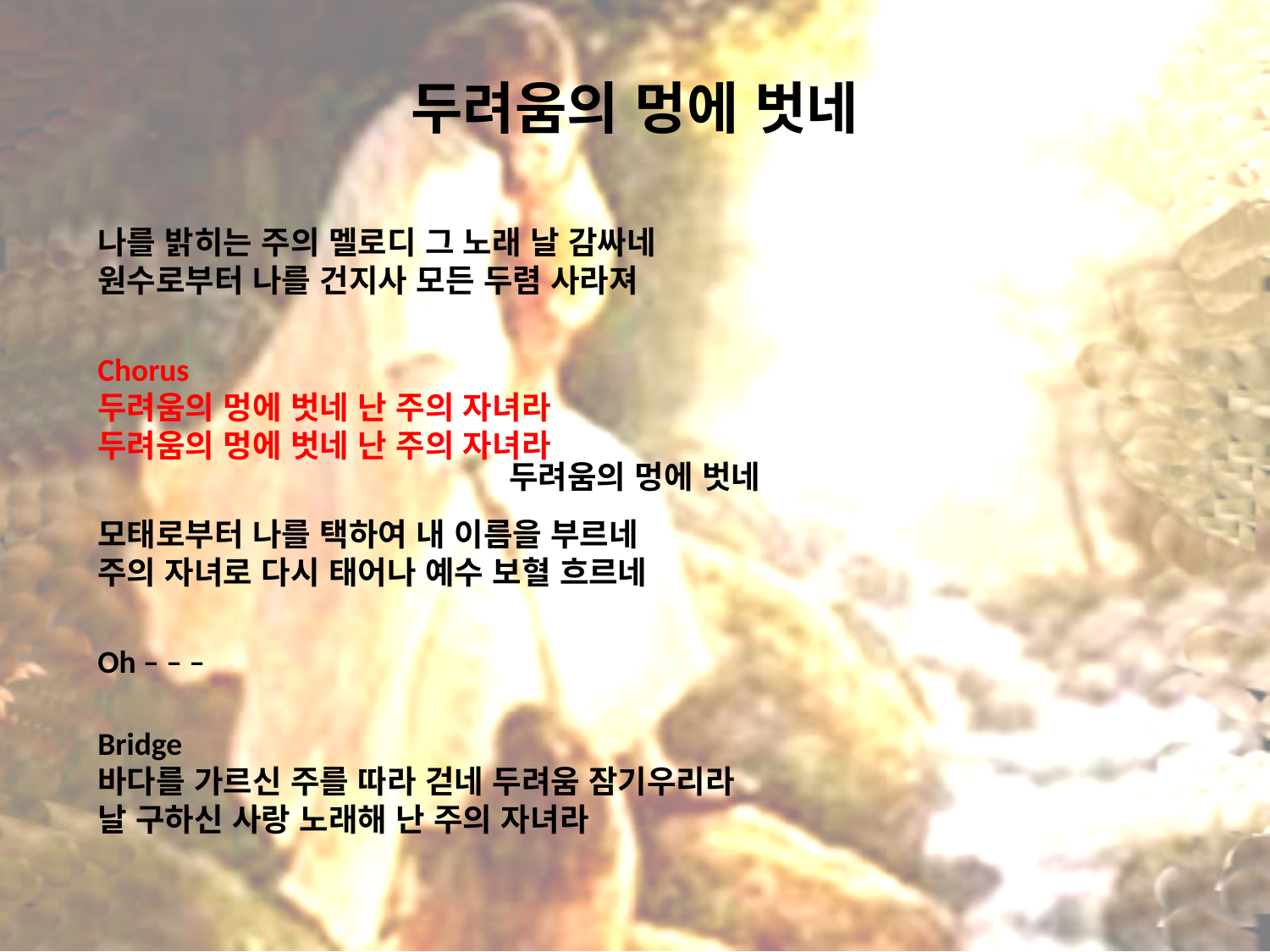

# 두려움의 멍에 벗네
나를 밝히는 주의 멜로디 그 노래 날 감싸네
원수로부터 나를 건지사 모든 두렴 사라져

Chorus
두려움의 멍에 벗네 난 주의 자녀라
두려움의 멍에 벗네 난 주의 자녀라

모태로부터 나를 택하여 내 이름을 부르네
주의 자녀로 다시 태어나 예수 보혈 흐르네

Oh – – –
Bridge
바다를 가르신 주를 따라 걷네 두려움 잠기우리라
날 구하신 사랑 노래해 난 주의 자녀라

두려움의 멍에 벗네